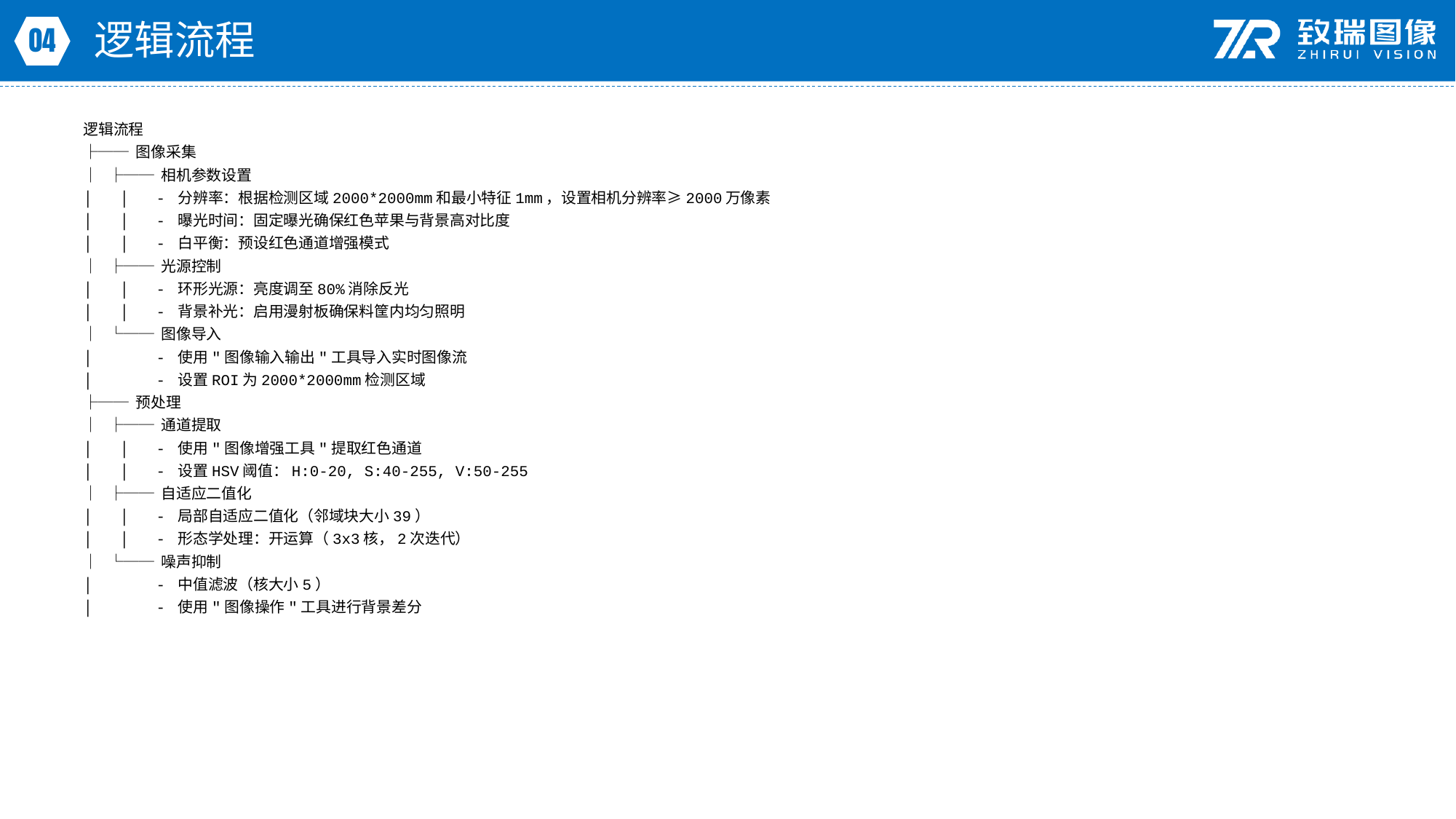

逻辑流程
04

逻辑流程
├── 图像采集
│   ├── 相机参数设置
│   │   - 分辨率：根据检测区域2000*2000mm和最小特征1mm，设置相机分辨率≥2000万像素
│   │   - 曝光时间：固定曝光确保红色苹果与背景高对比度
│   │   - 白平衡：预设红色通道增强模式
│   ├── 光源控制
│   │   - 环形光源：亮度调至80%消除反光
│   │   - 背景补光：启用漫射板确保料筐内均匀照明
│   └── 图像导入
│       - 使用"图像输入输出"工具导入实时图像流
│       - 设置ROI为2000*2000mm检测区域
├── 预处理
│   ├── 通道提取
│   │   - 使用"图像增强工具"提取红色通道
│   │   - 设置HSV阈值：H:0-20, S:40-255, V:50-255
│   ├── 自适应二值化
│   │   - 局部自适应二值化（邻域块大小39）
│   │   - 形态学处理：开运算（3x3核，2次迭代）
│   └── 噪声抑制
│       - 中值滤波（核大小5）
│       - 使用"图像操作"工具进行背景差分